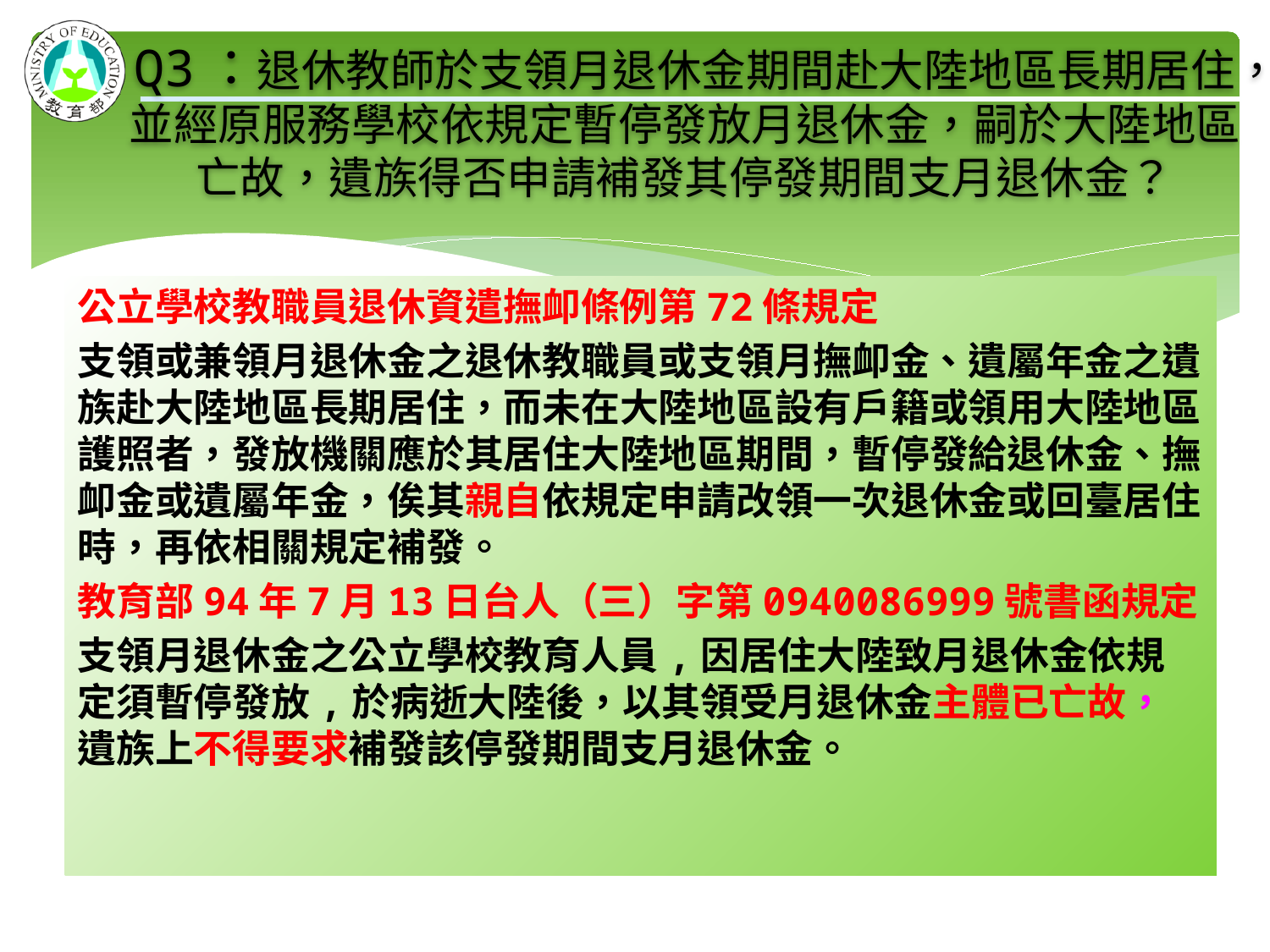

# Q3：退休教師於支領月退休金期間赴大陸地區長期居住，並經原服務學校依規定暫停發放月退休金，嗣於大陸地區亡故，遺族得否申請補發其停發期間支月退休金？

公立學校教職員退休資遣撫卹條例第72條規定
支領或兼領月退休金之退休教職員或支領月撫卹金、遺屬年金之遺族赴大陸地區長期居住，而未在大陸地區設有戶籍或領用大陸地區護照者，發放機關應於其居住大陸地區期間，暫停發給退休金、撫卹金或遺屬年金，俟其親自依規定申請改領一次退休金或回臺居住時，再依相關規定補發。
教育部94年7月13日台人（三）字第0940086999號書函規定
支領月退休金之公立學校教育人員,因居住大陸致月退休金依規定須暫停發放,於病逝大陸後，以其領受月退休金主體已亡故，遺族上不得要求補發該停發期間支月退休金。